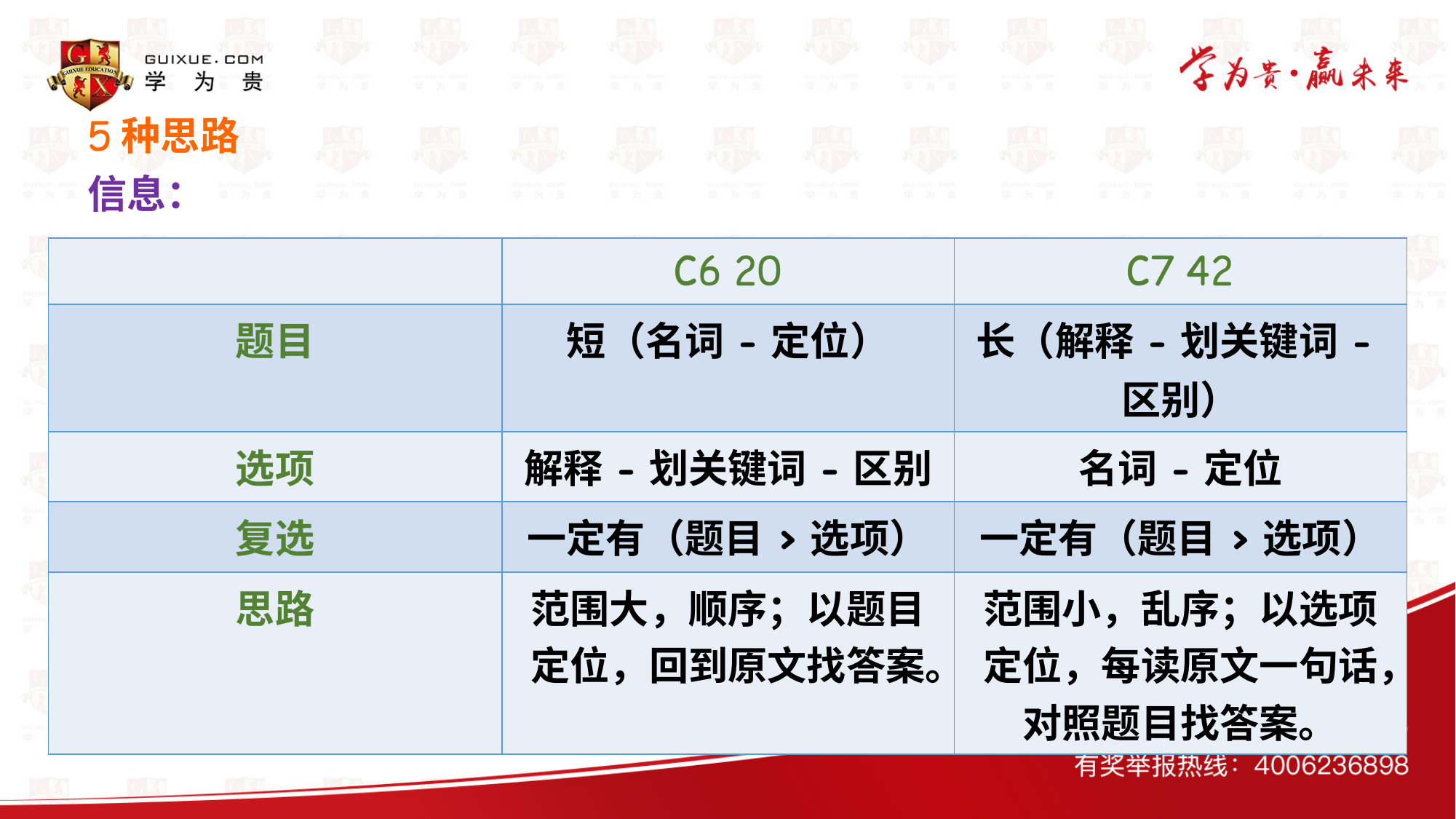

# 5种思路
信息：

|  | C6 20 | C7 42 |
| --- | --- | --- |
| 题目 | 短（名词-定位） | 长（解释-划关键词-区别） |
| 选项 | 解释-划关键词-区别 | 名词-定位 |
| 复选 | 一定有（题目>选项） | 一定有（题目>选项） |
| 思路 | 范围大，顺序；以题目定位，回到原文找答案。 | 范围小，乱序；以选项定位，每读原文一句话，对照题目找答案。 |